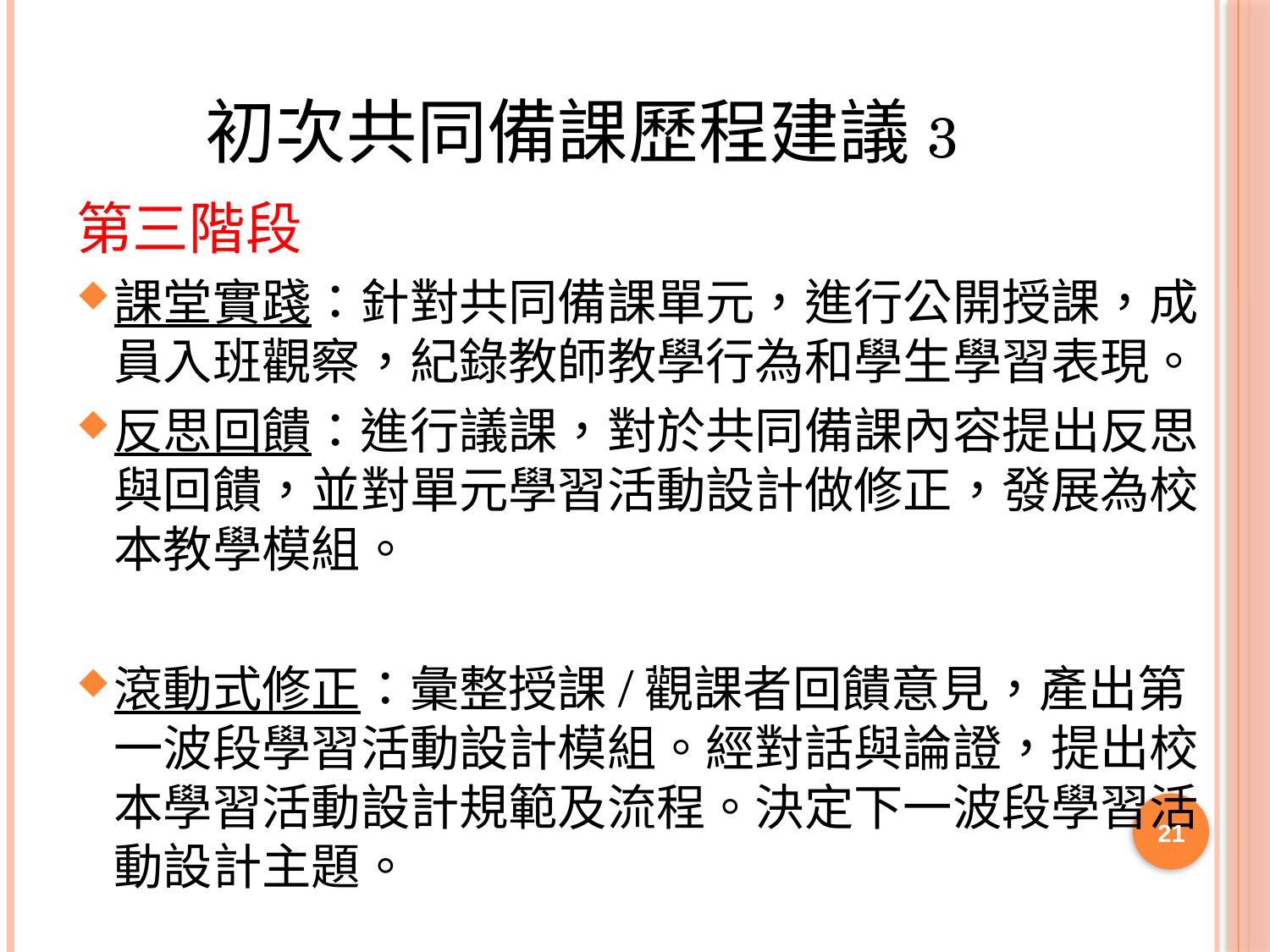

# 初次共同備課歷程建議3
第三階段
課堂實踐：針對共同備課單元，進行公開授課，成員入班觀察，紀錄教師教學行為和學生學習表現。
反思回饋：進行議課，對於共同備課內容提出反思與回饋，並對單元學習活動設計做修正，發展為校本教學模組。

滾動式修正：彙整授課/觀課者回饋意見，產出第一波段學習活動設計模組。經對話與論證，提出校本學習活動設計規範及流程。決定下一波段學習活動設計主題。

21